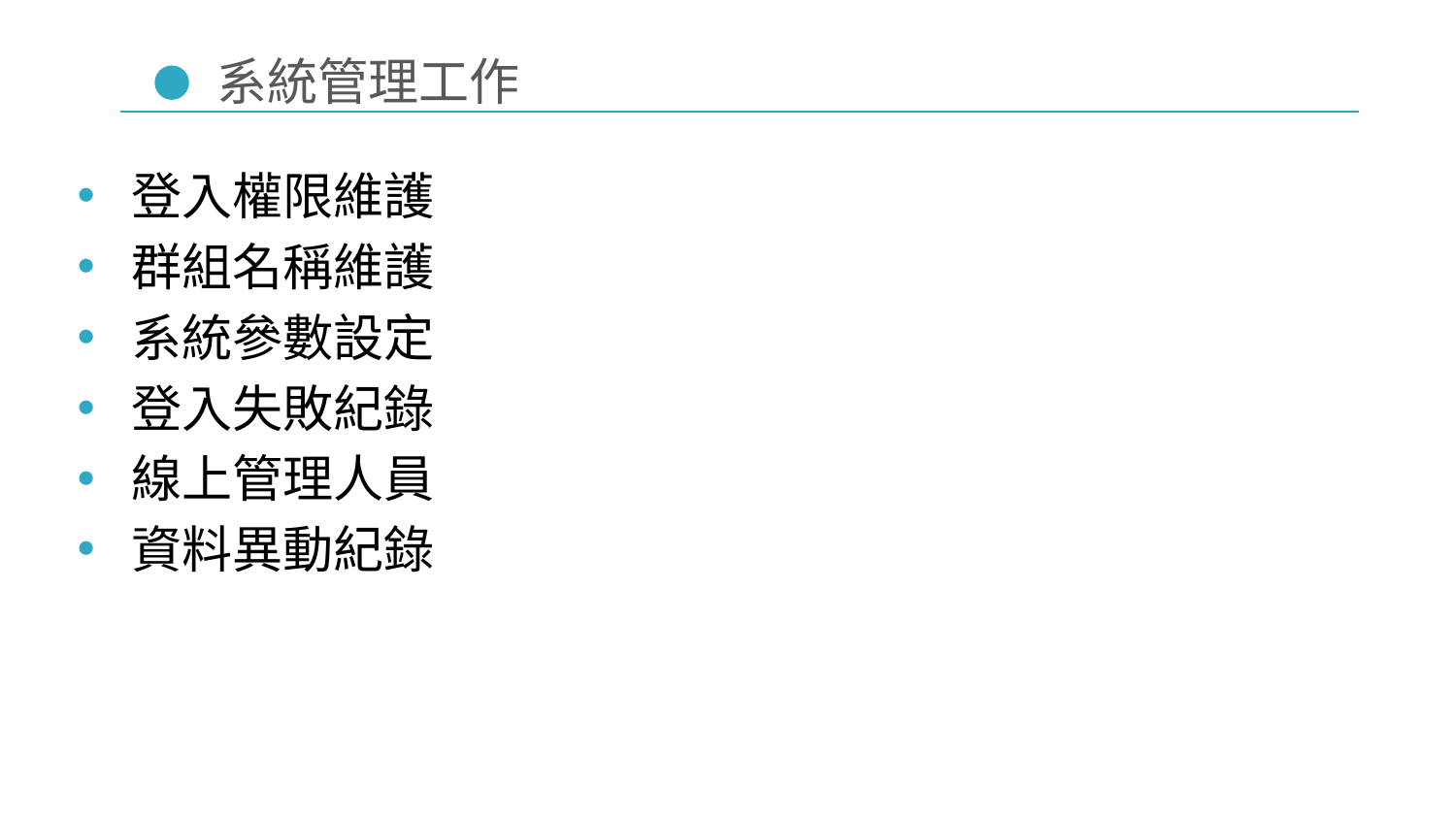

系統管理工作

登入權限維護
群組名稱維護
系統參數設定
登入失敗紀錄
線上管理人員
資料異動紀錄